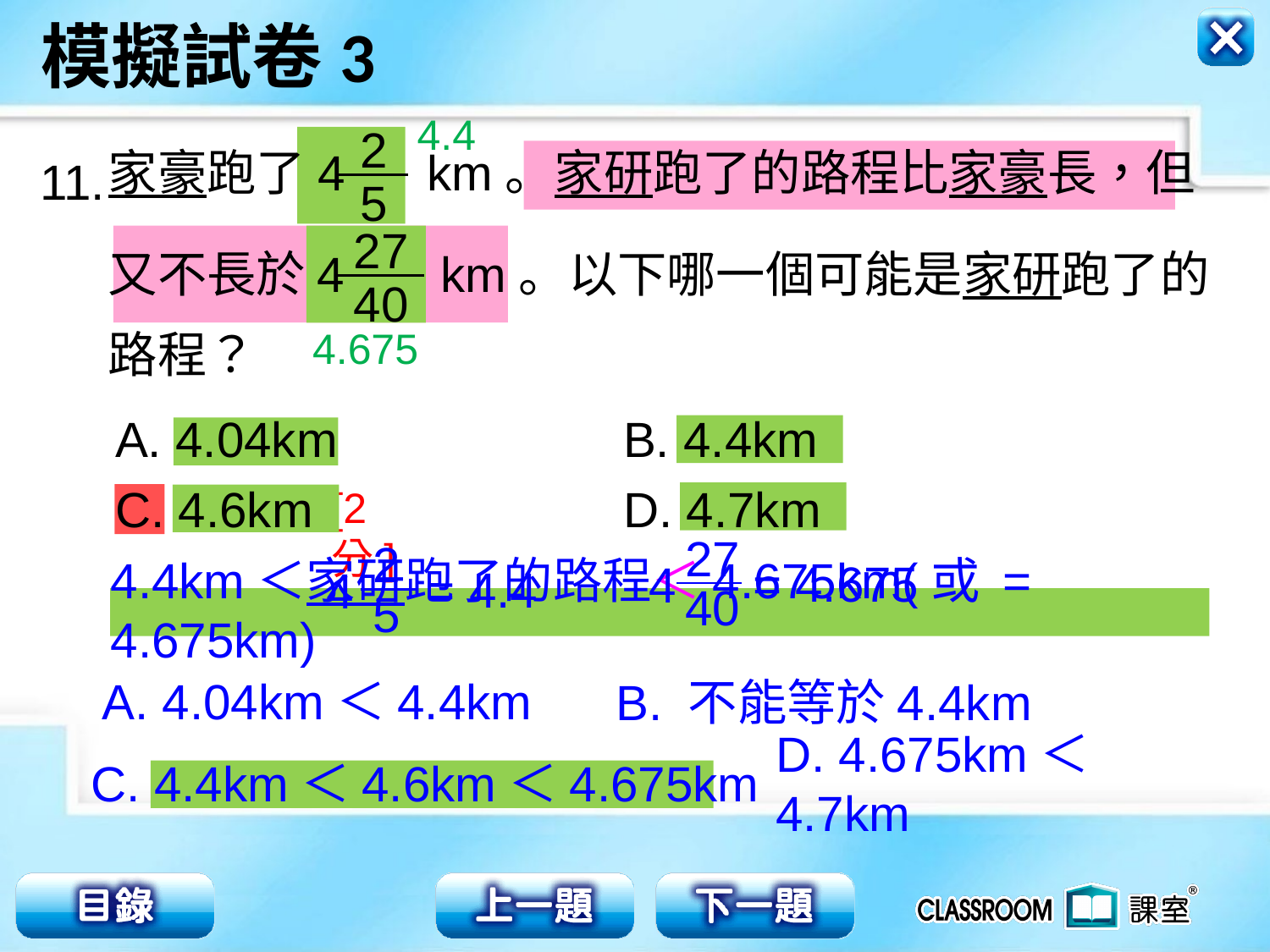

4.4

2
5

家豪跑了4      km。家研跑了的路程比家豪長，但
又不長於4       km。以下哪一個可能是家研跑了的
路程？

11.
27
40

4.675

A. 4.04km 			B. 4.4km
C. 4.6km 			D. 4.7km

[2分]

27
40
= 4.675
4
2
5
= 4.4
4
4.4km＜家研跑了的路程＜4.675km(或 = 4.675km)

A. 4.04km＜4.4km
B. 不能等於4.4km
C. 4.4km＜4.6km＜4.675km
D. 4.675km＜4.7km